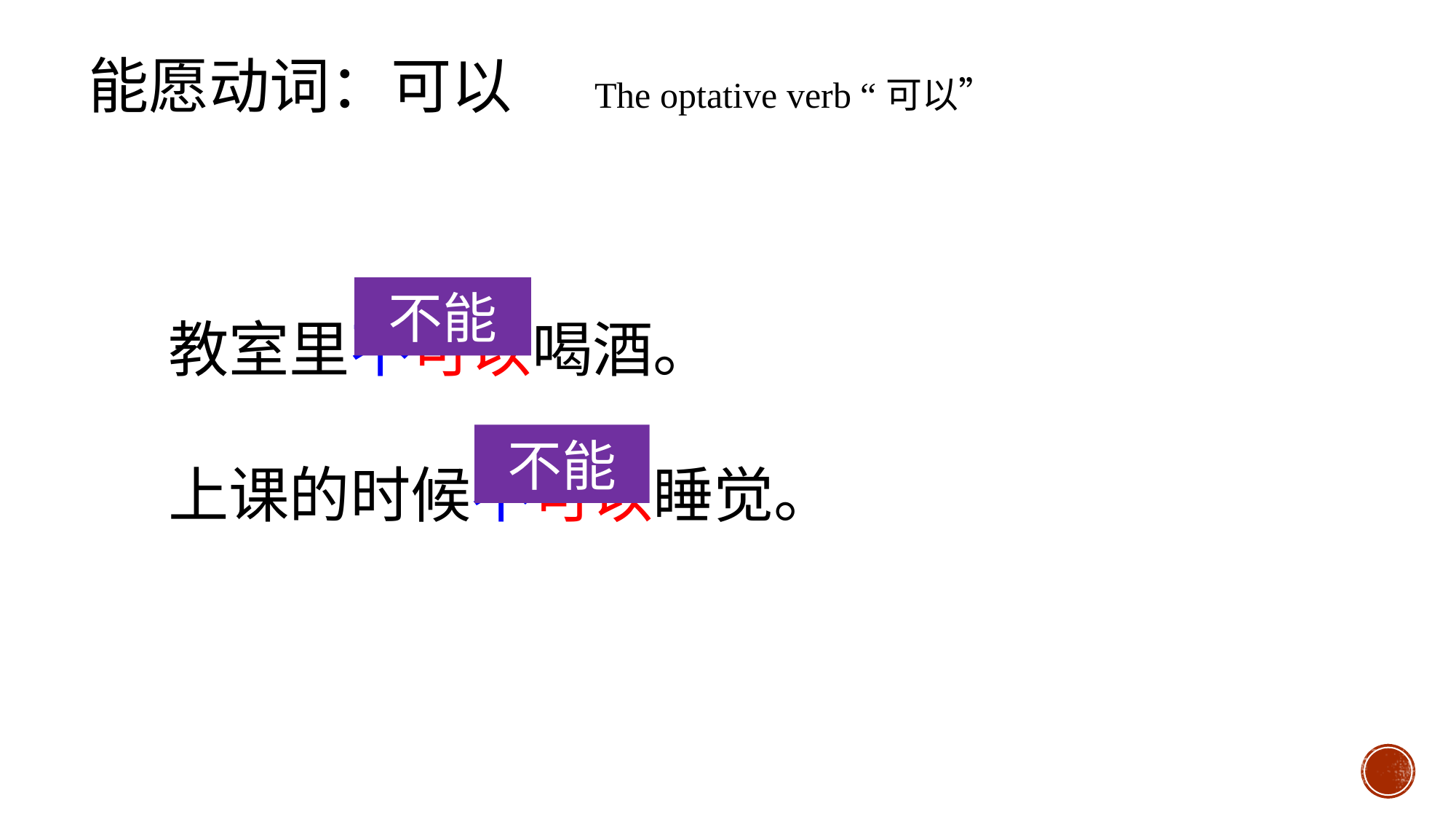

能愿动词：可以     The optative verb “可以”
教室里不可以喝酒。
上课的时候不可以睡觉。
不能
不能